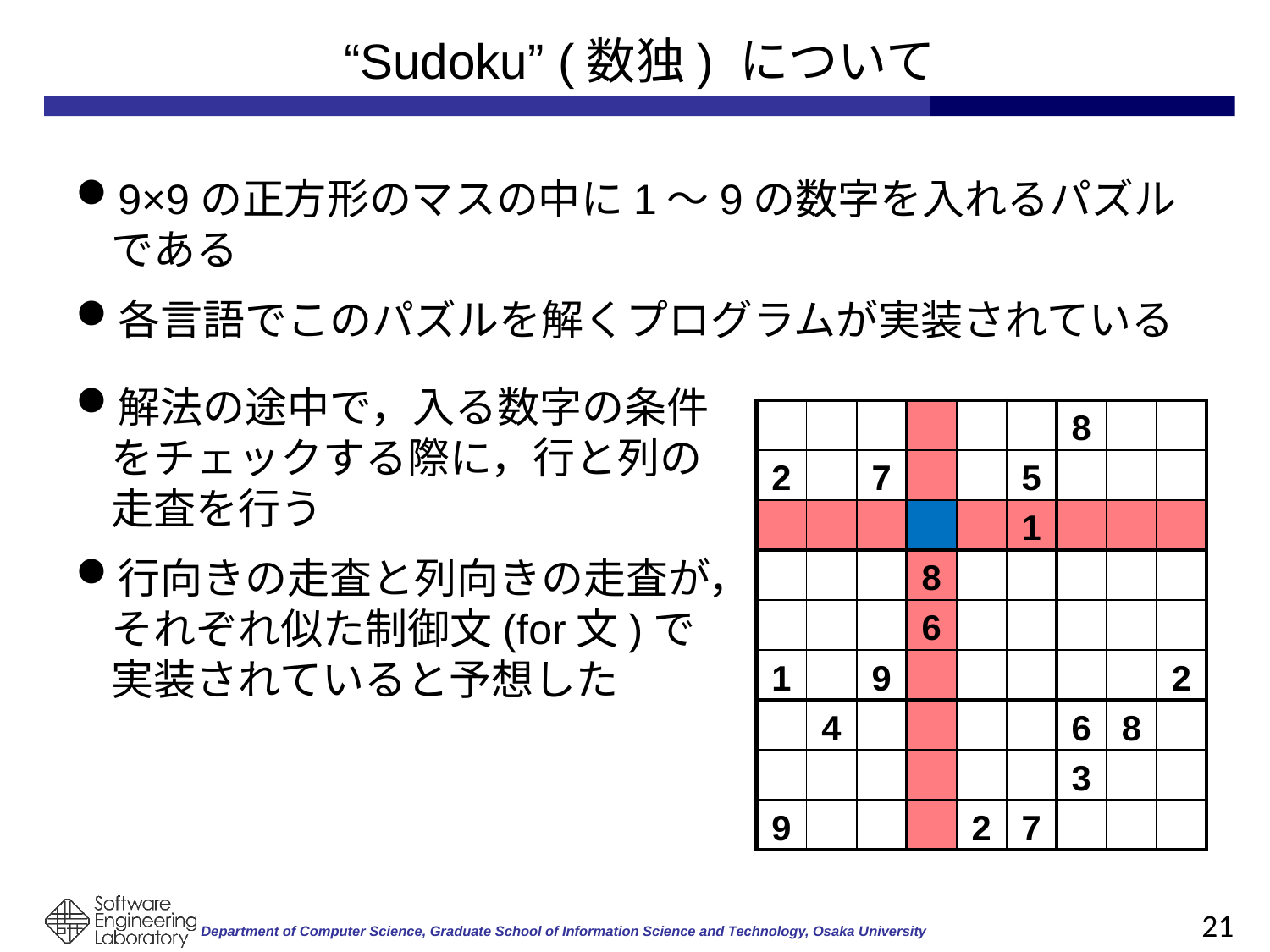

# “Sudoku” (数独) について

9×9の正方形のマスの中に1～9の数字を入れるパズルである
各言語でこのパズルを解くプログラムが実装されている
解法の途中で，入る数字の条件をチェックする際に，行と列の走査を行う
行向きの走査と列向きの走査が，それぞれ似た制御文(for文)で実装されていると予想した
|  |  |  |  |  |  | 8 |  |  |
| --- | --- | --- | --- | --- | --- | --- | --- | --- |
| 2 |  | 7 |  |  | 5 |  |  |  |
|  |  |  |  |  | 1 |  |  |  |
|  |  |  | 8 |  |  |  |  |  |
|  |  |  | 6 |  |  |  |  |  |
| 1 |  | 9 |  |  |  |  |  | 2 |
|  | 4 |  |  |  |  | 6 | 8 |  |
|  |  |  |  |  |  | 3 |  |  |
| 9 |  |  |  | 2 | 7 |  |  |  |
| 4 | 9 | 1 | 2 | 3 | 6 | 8 | 7 | 5 |
| --- | --- | --- | --- | --- | --- | --- | --- | --- |
| 2 | 3 | 7 | 9 | 8 | 5 | 1 | 4 | 6 |
| 5 | 8 | 6 | 7 | 4 | 1 | 2 | 9 | 3 |
| 6 | 2 | 3 | 8 | 9 | 4 | 7 | 5 | 1 |
| 5 | 7 | 4 | 6 | 1 | 2 | 9 | 3 | 8 |
| 1 | 8 | 9 | 5 | 7 | 3 | 4 | 6 | 2 |
| 3 | 4 | 2 | 1 | 5 | 9 | 6 | 8 | 7 |
| 7 | 1 | 5 | 4 | 6 | 8 | 3 | 2 | 9 |
| 9 | 6 | 8 | 3 | 2 | 7 | 5 | 1 | 4 |
|  |  |  |  |  |  | 8 |  |  |
| --- | --- | --- | --- | --- | --- | --- | --- | --- |
| 2 |  | 7 |  |  | 5 |  |  |  |
|  |  |  |  |  | 1 |  |  |  |
|  |  |  | 8 |  |  |  |  |  |
|  |  |  | 6 |  |  |  |  |  |
| 1 |  | 9 |  |  |  |  |  | 2 |
|  | 4 |  |  |  |  | 6 | 8 |  |
|  |  |  |  |  |  | 3 |  |  |
| 9 |  |  |  | 2 | 7 |  |  |  |
21